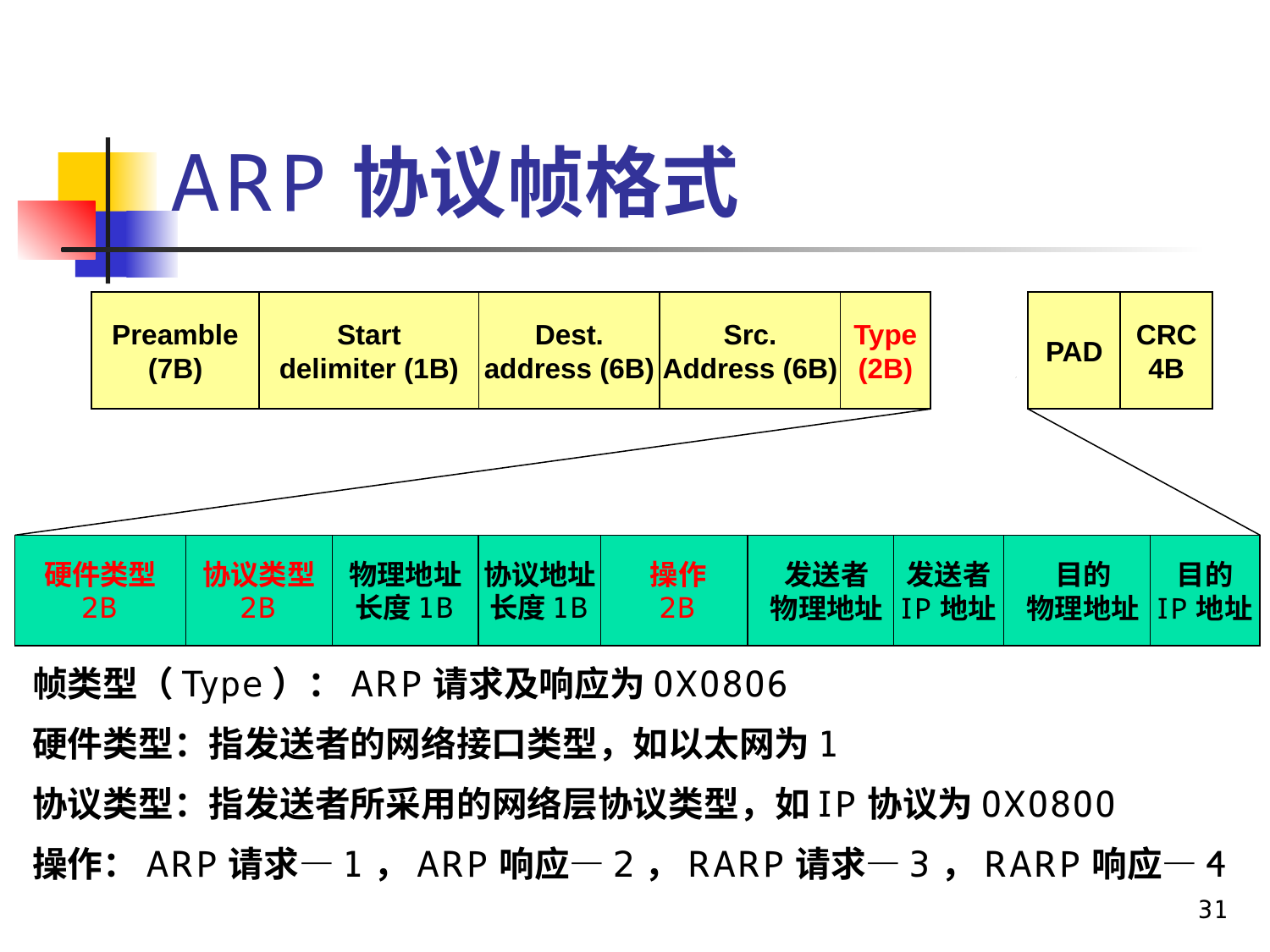

# ARP协议帧格式
Preamble
(7B)
Start
delimiter (1B)
Dest.
address (6B)
Src.
Address (6B)
Type
(2B)
PAD
CRC
4B

硬件类型
2B
协议类型
2B
物理地址
长度1B
协议地址
长度1B
操作
2B
发送者
物理地址
发送者
IP地址
目的
物理地址
目的
IP地址
帧类型（Type）：ARP请求及响应为0X0806
硬件类型：指发送者的网络接口类型，如以太网为1
协议类型：指发送者所采用的网络层协议类型，如IP协议为0X0800
操作：ARP请求—1，ARP响应—2，RARP请求—3，RARP响应—4
31